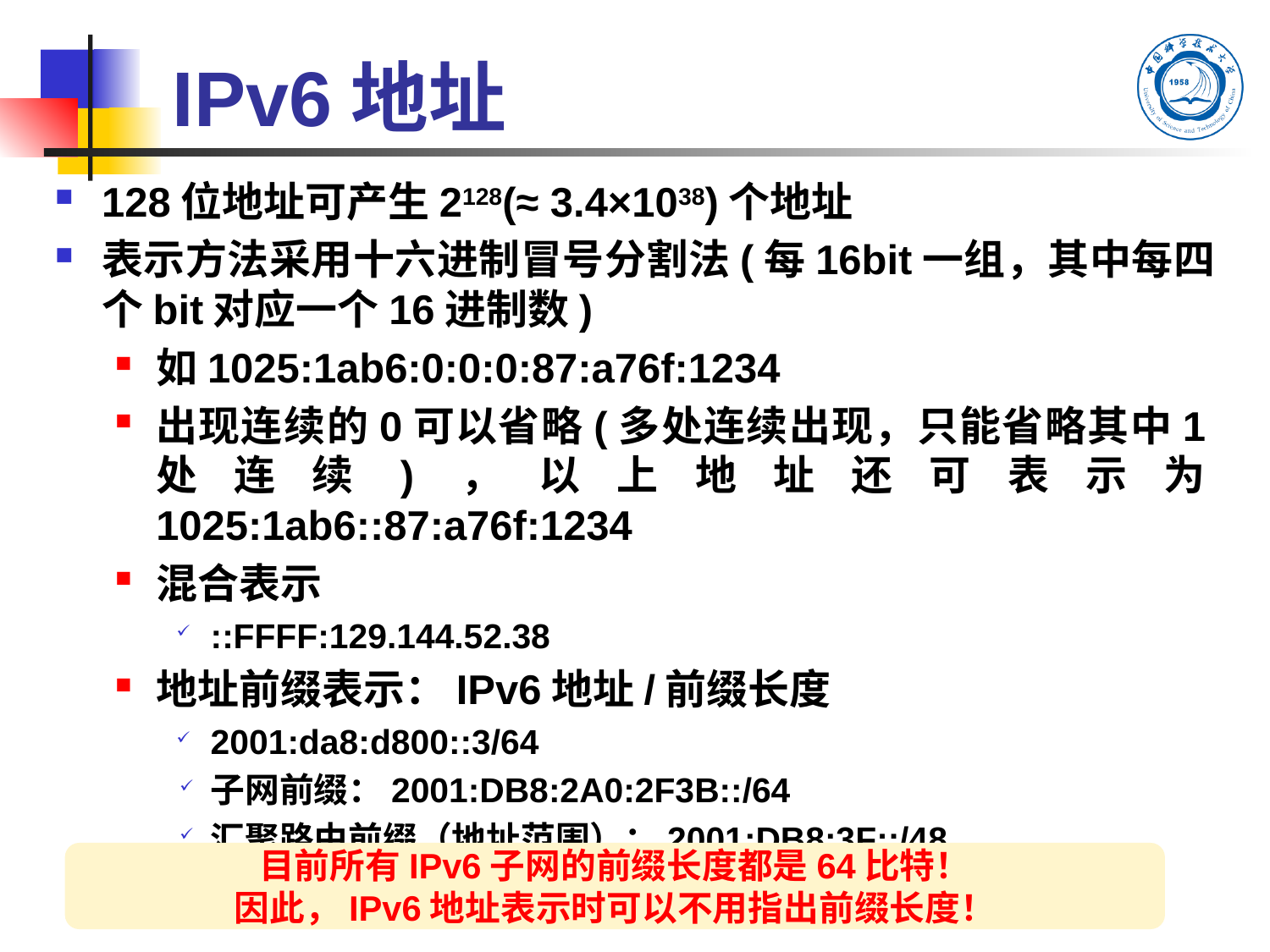

# IPv6地址
128位地址可产生2128(≈ 3.4×1038)个地址
表示方法采用十六进制冒号分割法(每16bit一组，其中每四个bit对应一个16进制数)
如1025:1ab6:0:0:0:87:a76f:1234
出现连续的0可以省略(多处连续出现，只能省略其中1处连续)，以上地址还可表示为1025:1ab6::87:a76f:1234
混合表示
::FFFF:129.144.52.38
地址前缀表示：IPv6地址/前缀长度
2001:da8:d800::3/64
子网前缀：2001:DB8:2A0:2F3B::/64
汇聚路由前缀（地址范围）：2001:DB8:3F::/48

目前所有IPv6子网的前缀长度都是64比特！
因此，IPv6地址表示时可以不用指出前缀长度！